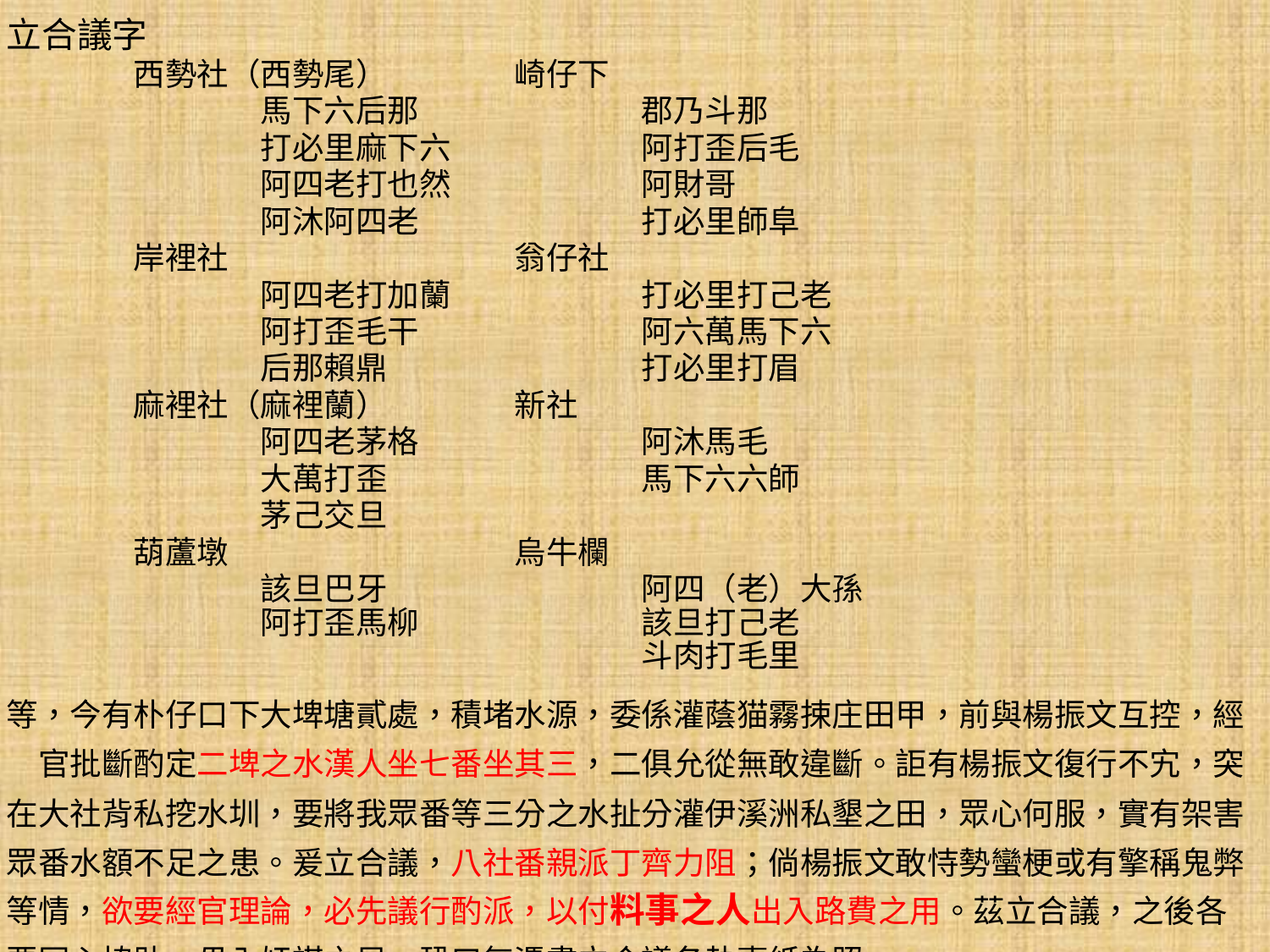

立合議字
	西勢社（西勢尾）	崎仔下
		馬下六后那		郡乃斗那
		打必里麻下六		阿打歪后毛
		阿四老打也然		阿財哥
		阿沐阿四老		打必里師阜
	岸裡社			翁仔社
		阿四老打加蘭		打必里打己老
		阿打歪毛干		阿六萬馬下六
		后那賴鼎		打必里打眉
	麻裡社（麻裡蘭）	新社
		阿四老茅格		阿沐馬毛
		大萬打歪		馬下六六師
		茅己交旦
	葫蘆墩			烏牛欄
		該旦巴牙		阿四（老）大孫
		阿打歪馬柳		該旦打己老
					斗肉打毛里
等，今有朴仔口下大埤塘貳處，積堵水源，委係灌蔭猫霧捒庄田甲，前與楊振文互控，經　官批斷酌定二埤之水漢人坐七番坐其三，二俱允從無敢違斷。詎有楊振文復行不宄，突在大社背私挖水圳，要將我眾番等三分之水扯分灌伊溪洲私墾之田，眾心何服，實有架害眾番水額不足之患。爰立合議，八社番親派丁齊力阻；倘楊振文敢恃勢蠻梗或有擎稱鬼弊等情，欲要經官理論，必先議行酌派，以付料事之人出入路費之用。茲立合議，之後各要同心協助，毋入奸謀之局。恐口無憑書立合議各執壹紙為照。
乾隆五十七年十月　　日立合議字
（以下全社番戶代表二百三十一名具名按指印）